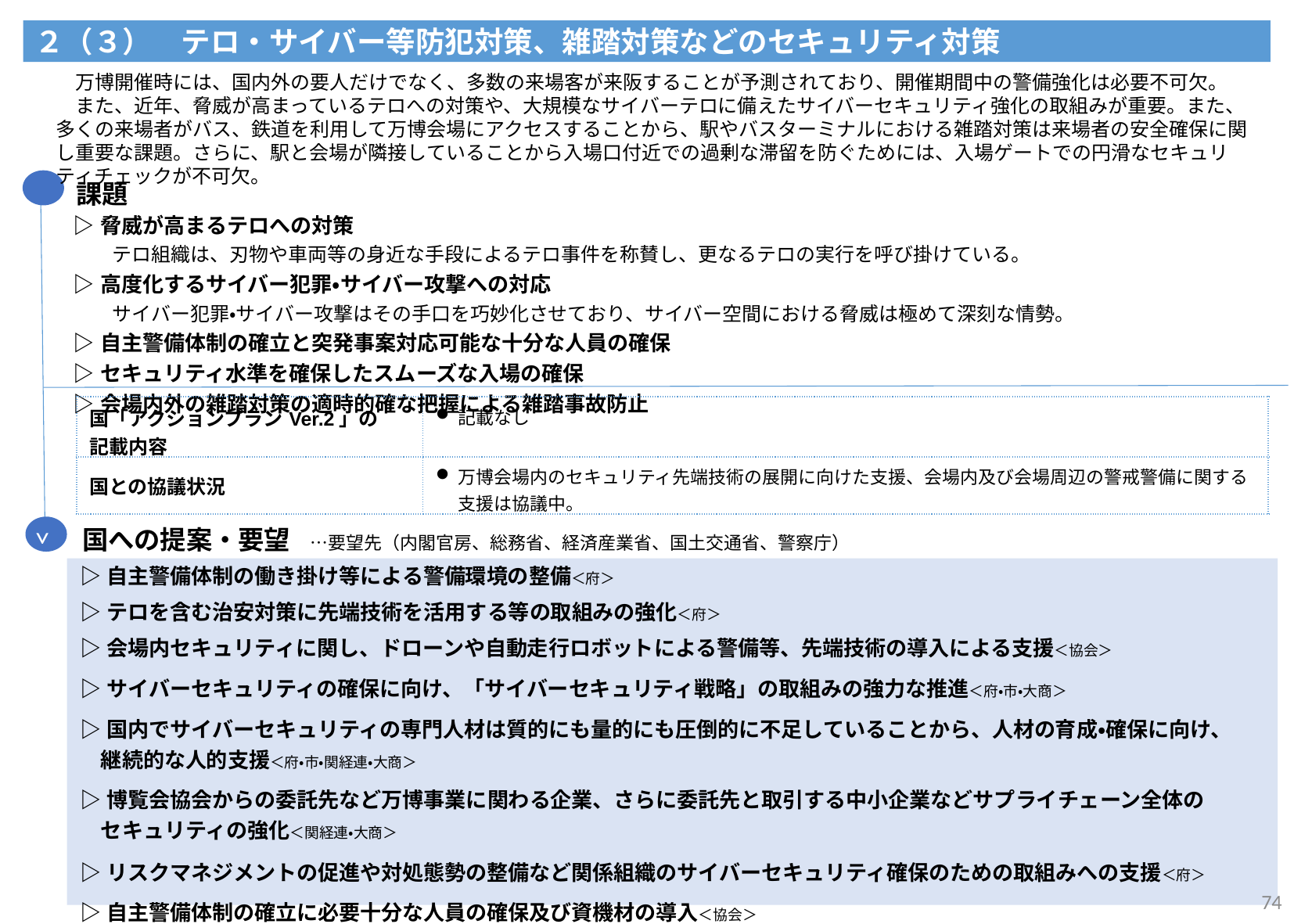

２（３）　テロ・サイバー等防犯対策、雑踏対策などのセキュリティ対策
　万博開催時には、国内外の要人だけでなく、多数の来場客が来阪することが予測されており、開催期間中の警備強化は必要不可欠。
　また、近年、脅威が高まっているテロへの対策や、大規模なサイバーテロに備えたサイバーセキュリティ強化の取組みが重要。また、多くの来場者がバス、鉄道を利用して万博会場にアクセスすることから、駅やバスターミナルにおける雑踏対策は来場者の安全確保に関し重要な課題。さらに、駅と会場が隣接していることから入場口付近での過剰な滞留を防ぐためには、入場ゲートでの円滑なセキュリティチェックが不可欠。

課題
| ▷脅威が高まるテロへの対策 　　テロ組織は、刃物や車両等の身近な手段によるテロ事件を称賛し、更なるテロの実行を呼び掛けている。 ▷高度化するサイバー犯罪・サイバー攻撃への対応 　　サイバー犯罪・サイバー攻撃はその手口を巧妙化させており、サイバー空間における脅威は極めて深刻な情勢。 ▷自主警備体制の確立と突発事案対応可能な十分な人員の確保 ▷セキュリティ水準を確保したスムーズな入場の確保 ▷会場内外の雑踏対策の適時的確な把握による雑踏事故防止 |
| --- |
| 国「アクションプランVer.2」の 記載内容 | 記載なし |
| --- | --- |
| 国との協議状況 | 万博会場内のセキュリティ先端技術の展開に向けた支援、会場内及び会場周辺の警戒警備に関する支援は協議中。 |
>

国への提案・要望　…要望先（内閣官房、総務省、経済産業省、国土交通省、警察庁）
| ▷自主警備体制の働き掛け等による警備環境の整備＜府＞ ▷テロを含む治安対策に先端技術を活用する等の取組みの強化＜府＞ ▷会場内セキュリティに関し、ドローンや自動走行ロボットによる警備等、先端技術の導入による支援＜協会＞ ▷サイバーセキュリティの確保に向け、「サイバーセキュリティ戦略」の取組みの強力な推進＜府・市・大商＞ ▷国内でサイバーセキュリティの専門人材は質的にも量的にも圧倒的に不足していることから、人材の育成・確保に向け、 　継続的な人的支援＜府・市・関経連・大商＞ ▷博覧会協会からの委託先など万博事業に関わる企業、さらに委託先と取引する中小企業などサプライチェーン全体の 　セキュリティの強化＜関経連・大商＞ ▷リスクマネジメントの促進や対処態勢の整備など関係組織のサイバーセキュリティ確保のための取組みへの支援＜府＞ ▷自主警備体制の確立に必要十分な人員の確保及び資機材の導入＜協会＞ |
| --- |

74